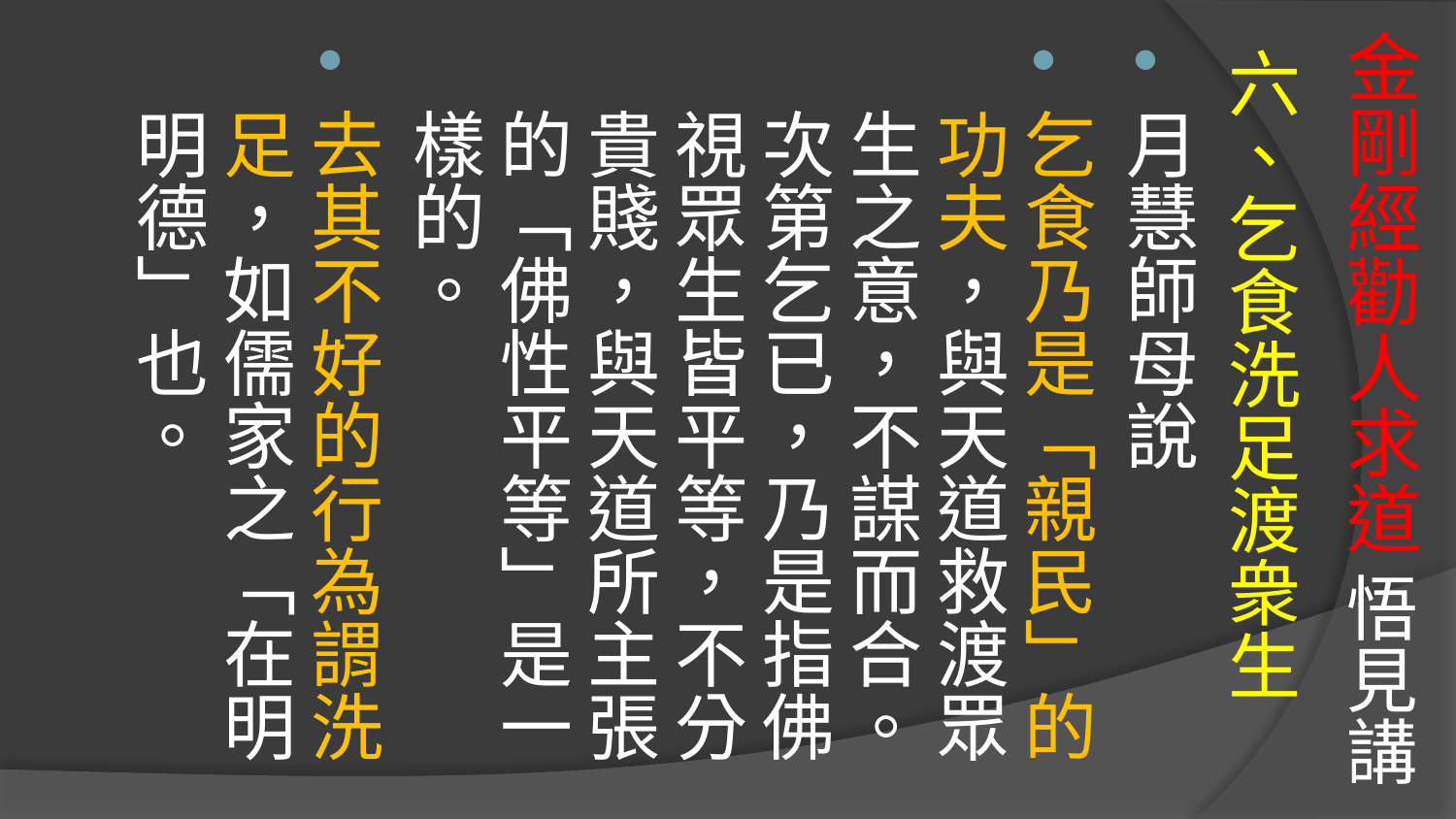

# 金剛經勸人求道 悟見講
六、乞食洗足渡衆生
月慧師母說
乞食乃是「親民」的功夫，與天道救渡眾生之意，不謀而合。 
次第乞已，乃是指佛視眾生皆平等，不分貴賤，與天道所主張的「佛性平等」是一樣的。
去其不好的行為謂洗足，如儒家之﹁在明明德﹂也。